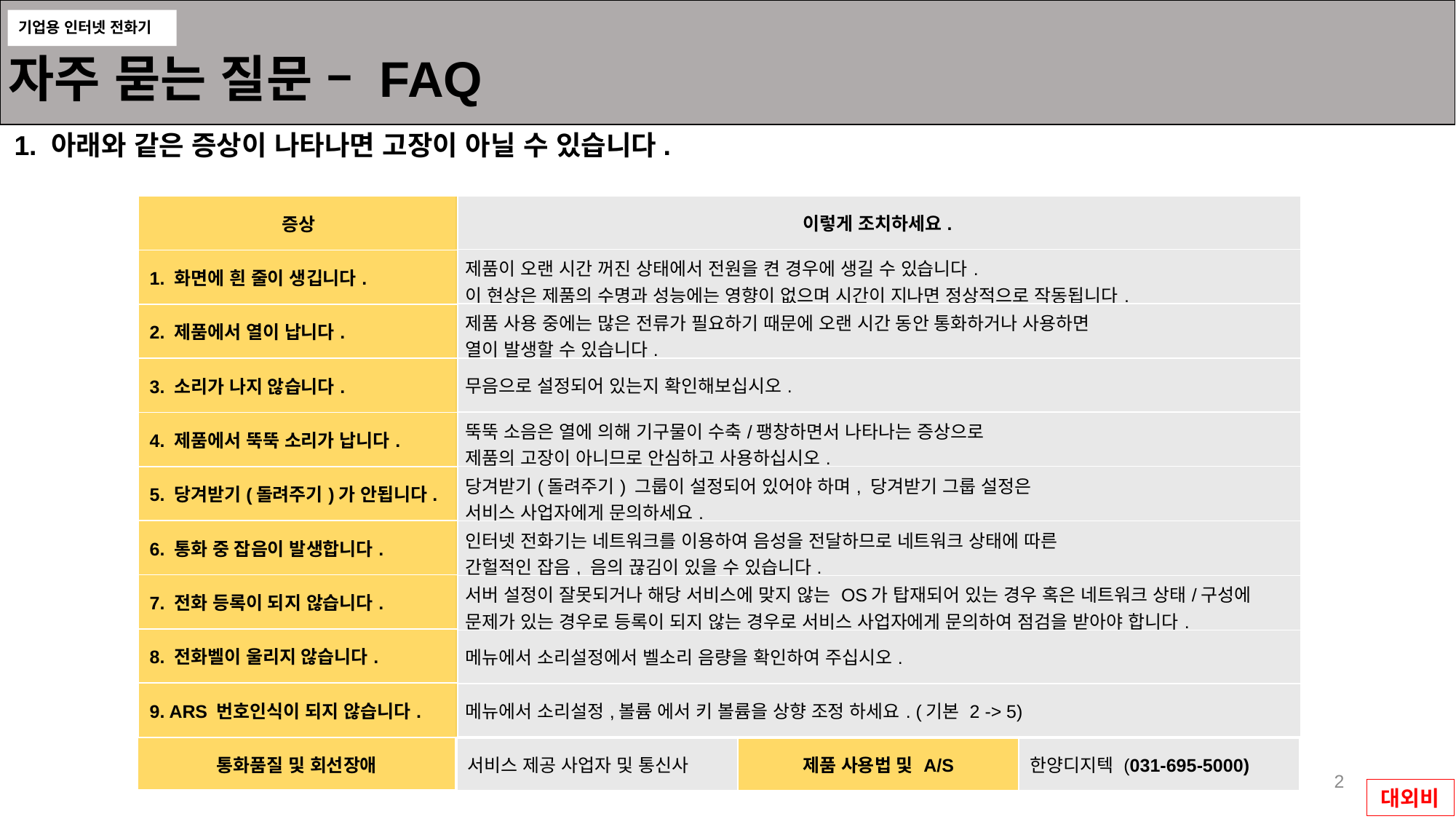

기업용 인터넷 전화기
자주 묻는 질문 – FAQ
1. 아래와 같은 증상이 나타나면 고장이 아닐 수 있습니다.
| 이렇게 조치하세요. |
| --- |
| 제품이 오랜 시간 꺼진 상태에서 전원을 켠 경우에 생길 수 있습니다. 이 현상은 제품의 수명과 성능에는 영향이 없으며 시간이 지나면 정상적으로 작동됩니다. |
| 제품 사용 중에는 많은 전류가 필요하기 때문에 오랜 시간 동안 통화하거나 사용하면 열이 발생할 수 있습니다. |
| 무음으로 설정되어 있는지 확인해보십시오. |
| 뚝뚝 소음은 열에 의해 기구물이 수축/팽창하면서 나타나는 증상으로 제품의 고장이 아니므로 안심하고 사용하십시오. |
| 당겨받기(돌려주기) 그룹이 설정되어 있어야 하며, 당겨받기 그룹 설정은 서비스 사업자에게 문의하세요. |
| 인터넷 전화기는 네트워크를 이용하여 음성을 전달하므로 네트워크 상태에 따른 간헐적인 잡음, 음의 끊김이 있을 수 있습니다. |
| 서버 설정이 잘못되거나 해당 서비스에 맞지 않는 OS가 탑재되어 있는 경우 혹은 네트워크 상태/구성에 문제가 있는 경우로 등록이 되지 않는 경우로 서비스 사업자에게 문의하여 점검을 받아야 합니다. |
| 메뉴에서 소리설정에서 벨소리 음량을 확인하여 주십시오. |
| 메뉴에서 소리설정,볼륨 에서 키 볼륨을 상향 조정 하세요. (기본 2 -> 5) |
| 증상 |
| --- |
| 1. 화면에 흰 줄이 생깁니다. |
| 2. 제품에서 열이 납니다. |
| 3. 소리가 나지 않습니다. |
| 4. 제품에서 뚝뚝 소리가 납니다. |
| 5. 당겨받기(돌려주기)가 안됩니다. |
| 6. 통화 중 잡음이 발생합니다. |
| 7. 전화 등록이 되지 않습니다. |
| 8. 전화벨이 울리지 않습니다. |
| 9. ARS 번호인식이 되지 않습니다. |
| 통화품질 및 회선장애 |
| --- |
| 서비스 제공 사업자 및 통신사 | 제품 사용법 및 A/S | 한양디지텍 (031-695-5000) |
| --- | --- | --- |
2
대외비